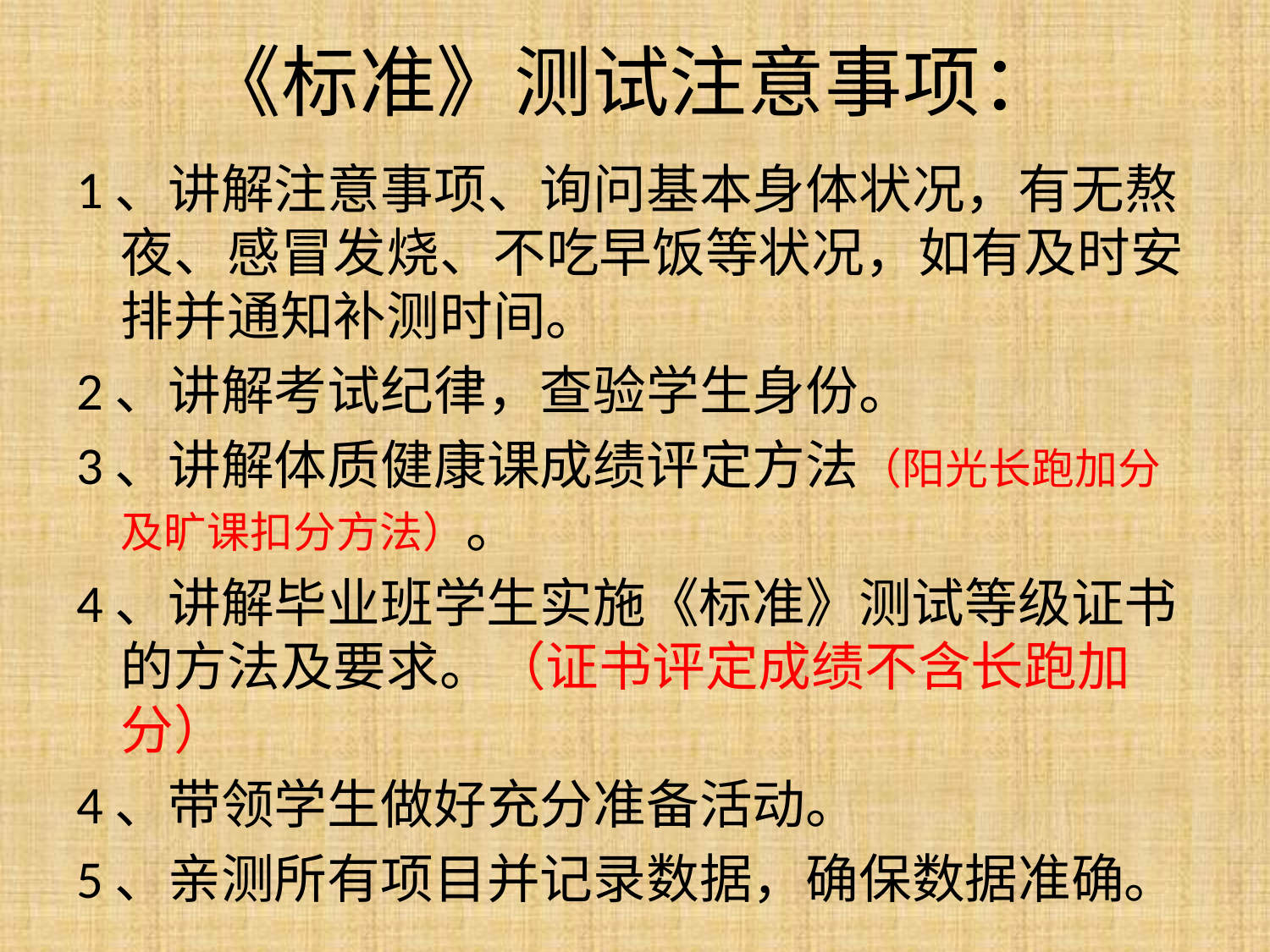

# 《标准》测试注意事项：
1、讲解注意事项、询问基本身体状况，有无熬夜、感冒发烧、不吃早饭等状况，如有及时安排并通知补测时间。
2、讲解考试纪律，查验学生身份。
3、讲解体质健康课成绩评定方法（阳光长跑加分及旷课扣分方法）。
4、讲解毕业班学生实施《标准》测试等级证书的方法及要求。（证书评定成绩不含长跑加分）
4、带领学生做好充分准备活动。
5、亲测所有项目并记录数据，确保数据准确。